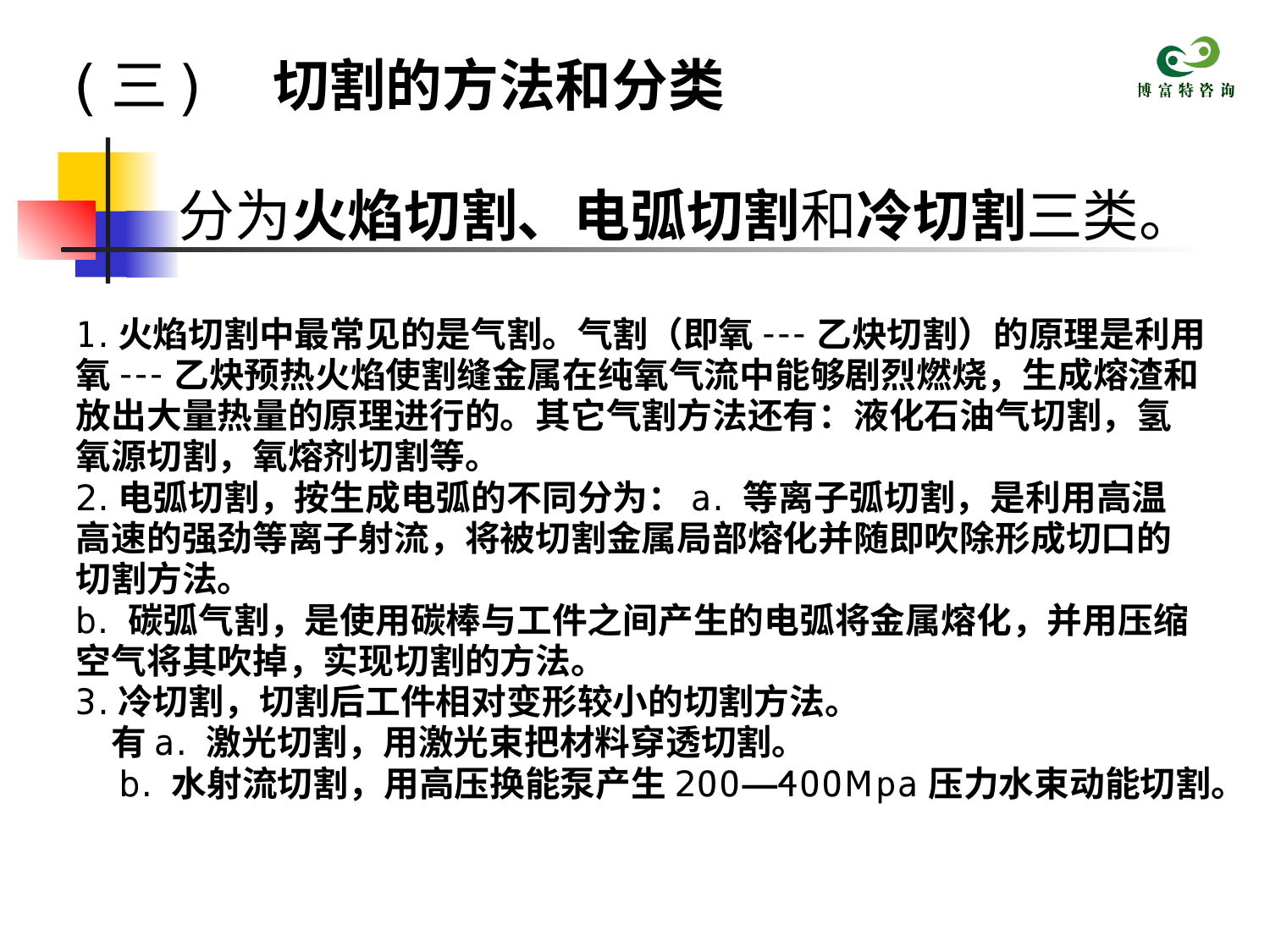

# (三)　切割的方法和分类

       分为火焰切割、电弧切割和冷切割三类。

1.火焰切割中最常见的是气割。气割（即氧---乙炔切割）的原理是利用
氧---乙炔预热火焰使割缝金属在纯氧气流中能够剧烈燃烧，生成熔渣和
放出大量热量的原理进行的。其它气割方法还有：液化石油气切割，氢
氧源切割，氧熔剂切割等。
2.电弧切割，按生成电弧的不同分为：a. 等离子弧切割，是利用高温
高速的强劲等离子射流，将被切割金属局部熔化并随即吹除形成切口的
切割方法。
b. 碳弧气割，是使用碳棒与工件之间产生的电弧将金属熔化，并用压缩
空气将其吹掉，实现切割的方法。
3.冷切割，切割后工件相对变形较小的切割方法。
　有a. 激光切割，用激光束把材料穿透切割。
　b. 水射流切割，用高压换能泵产生200—400Mpa压力水束动能切割。